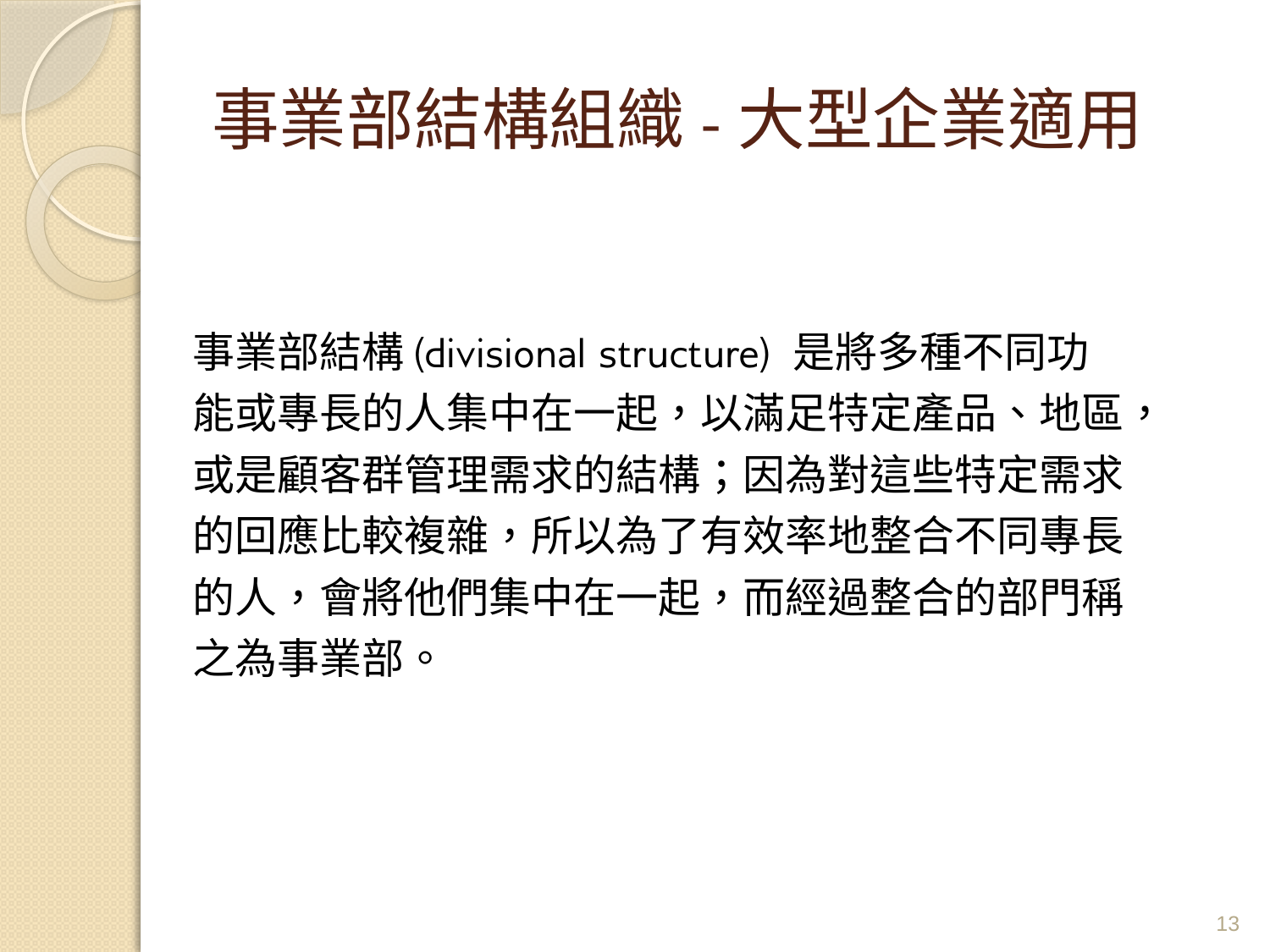

# 事業部結構組織-大型企業適用
事業部結構(divisional structure) 是將多種不同功
能或專長的人集中在一起，以滿足特定產品、地區，
或是顧客群管理需求的結構；因為對這些特定需求
的回應比較複雜，所以為了有效率地整合不同專長
的人，會將他們集中在一起，而經過整合的部門稱
之為事業部。

13